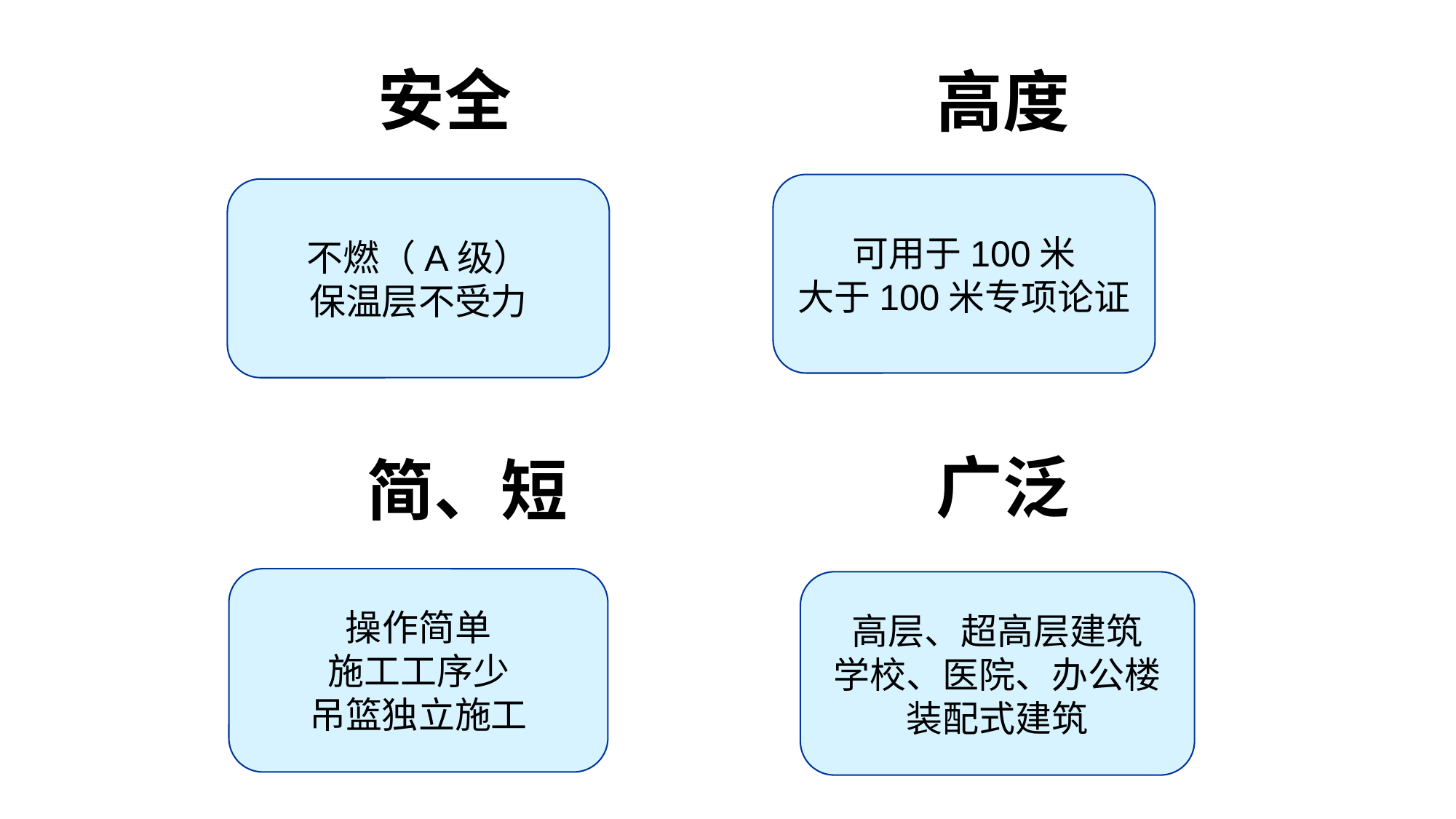

安全
高度
可用于100米
大于100米专项论证
不燃（A级）
保温层不受力
广泛
简、短
操作简单
施工工序少
吊篮独立施工
高层、超高层建筑
学校、医院、办公楼
装配式建筑